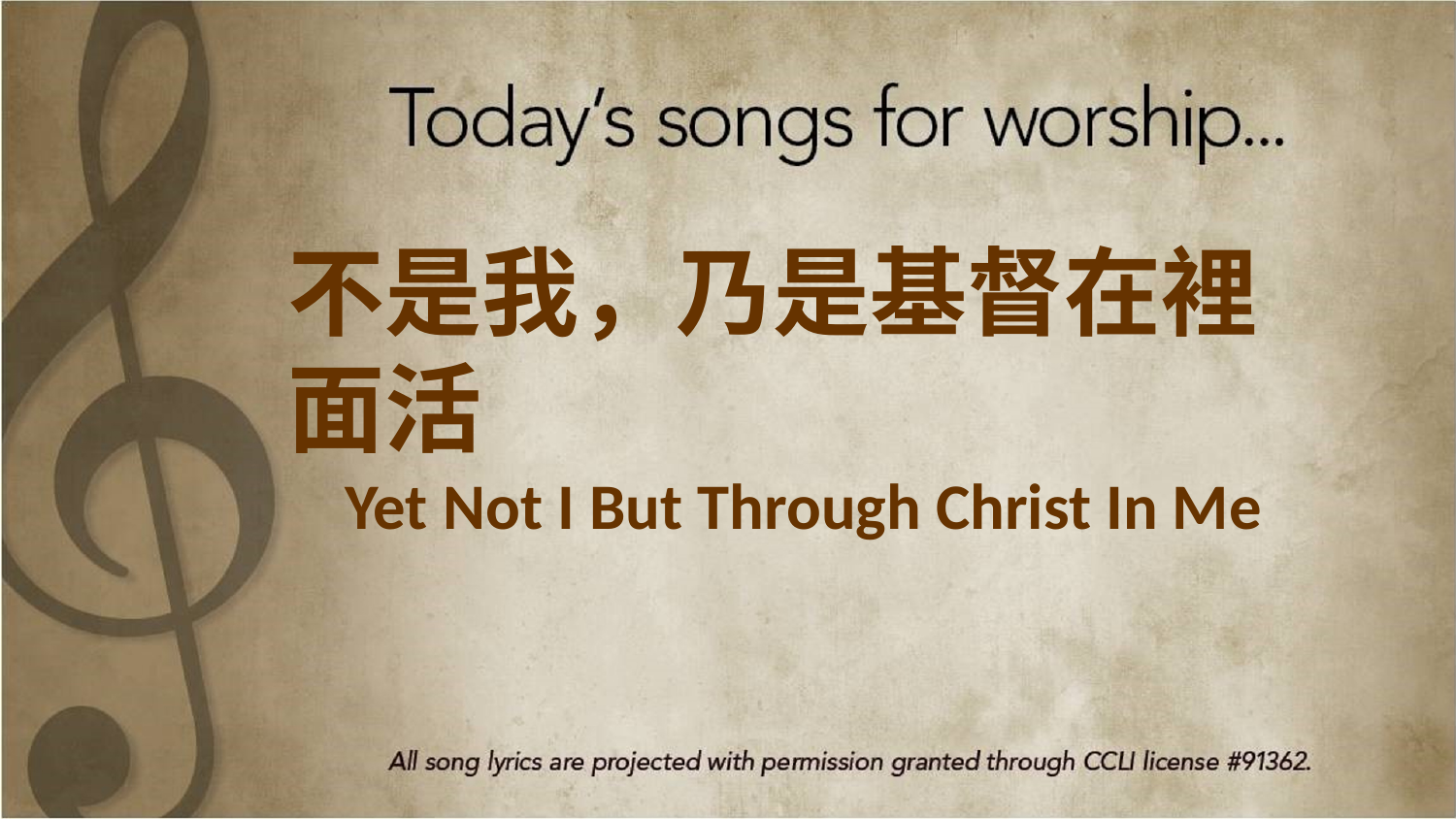

不是我，乃是基督在裡面活
Yet Not I But Through Christ In Me